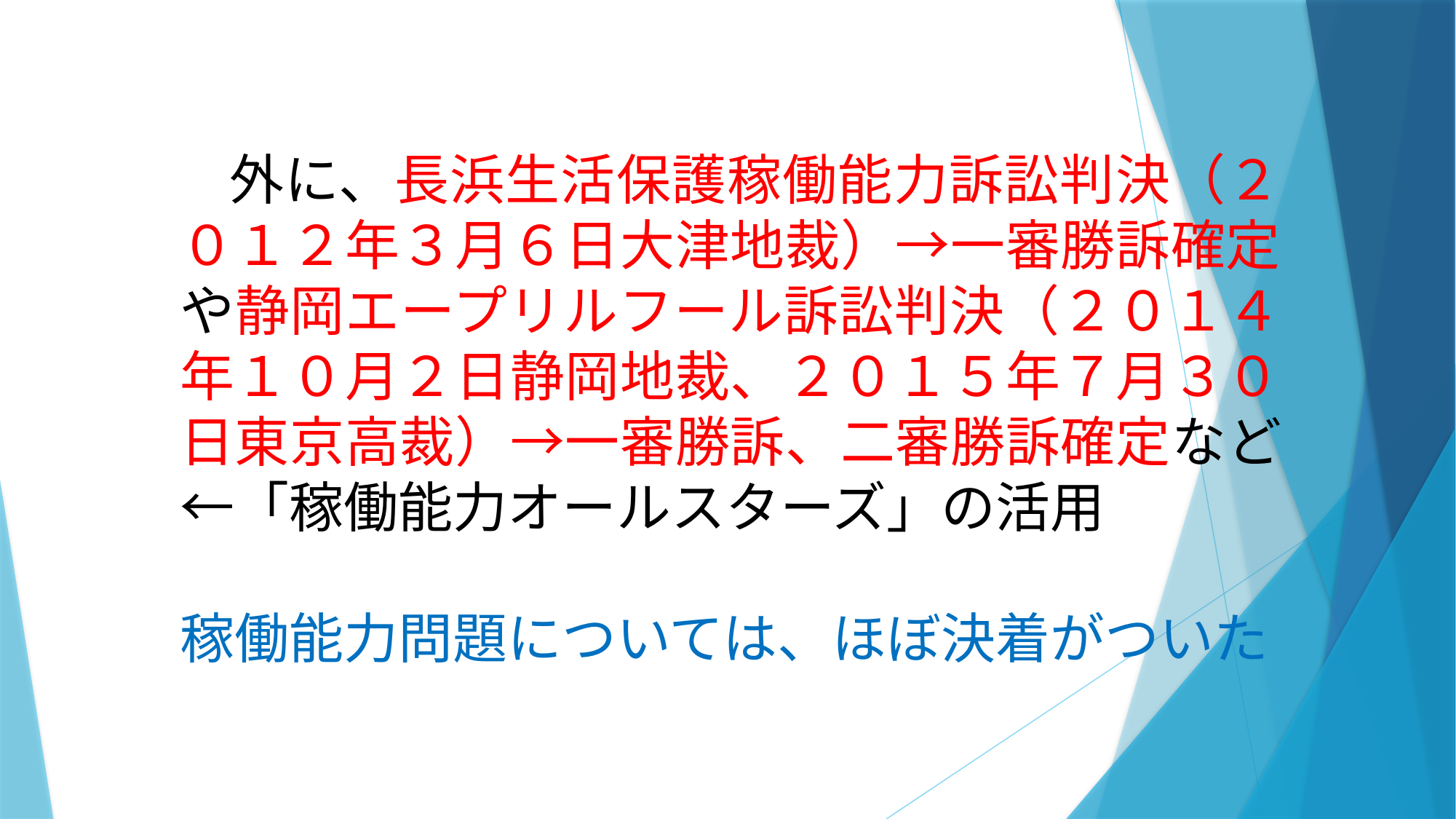

外に、長浜生活保護稼働能力訴訟判決（２０１２年３月６日大津地裁）→一審勝訴確定や静岡エープリルフール訴訟判決（２０１４年１０月２日静岡地裁、２０１５年７月３０日東京高裁）→一審勝訴、二審勝訴確定など←「稼働能力オールスターズ」の活用

稼働能力問題については、ほぼ決着がついた